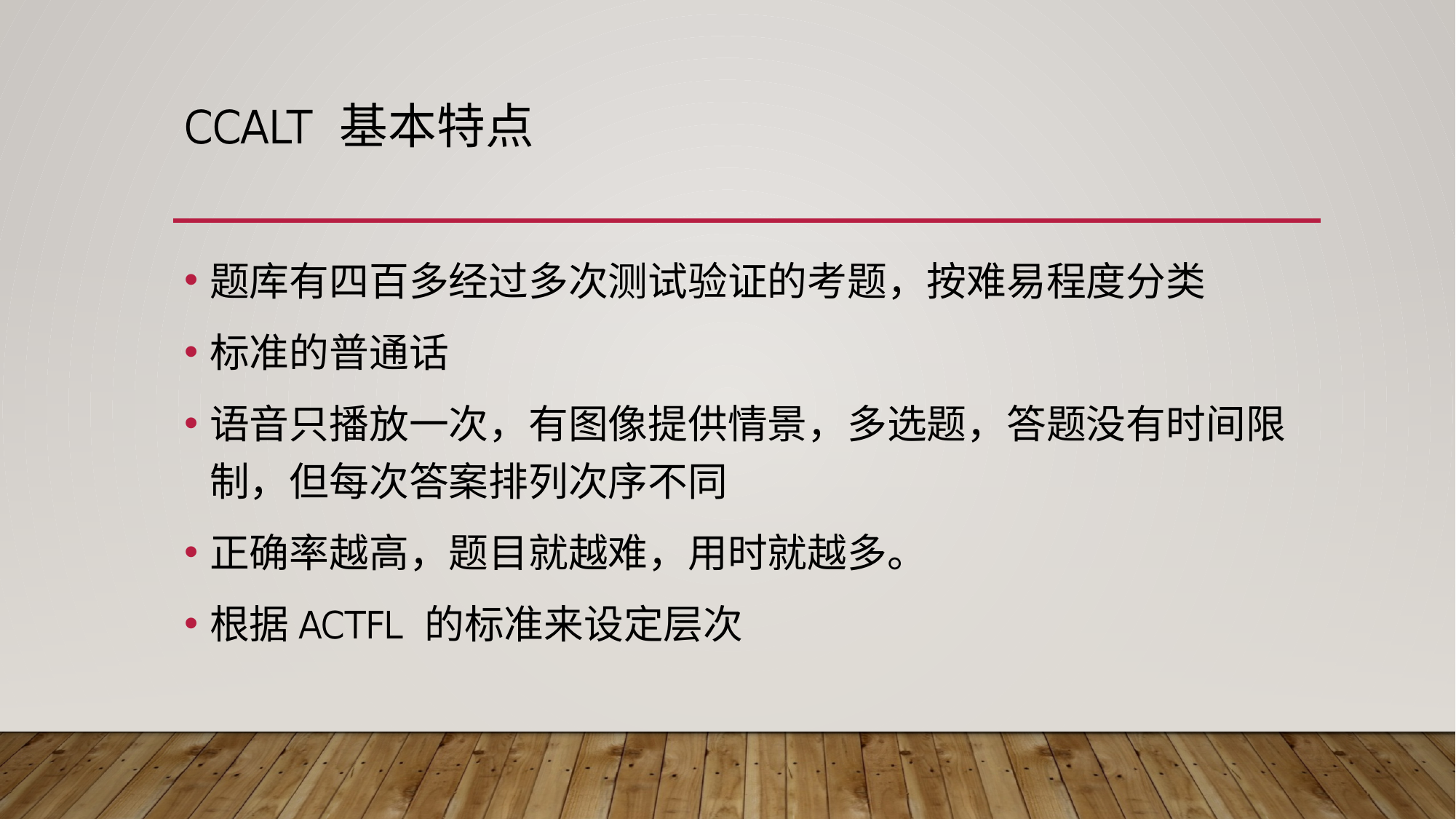

# CCALT 基本特点
题库有四百多经过多次测试验证的考题，按难易程度分类
标准的普通话
语音只播放一次，有图像提供情景，多选题，答题没有时间限制，但每次答案排列次序不同
正确率越高，题目就越难，用时就越多。
根据ACTFL 的标准来设定层次